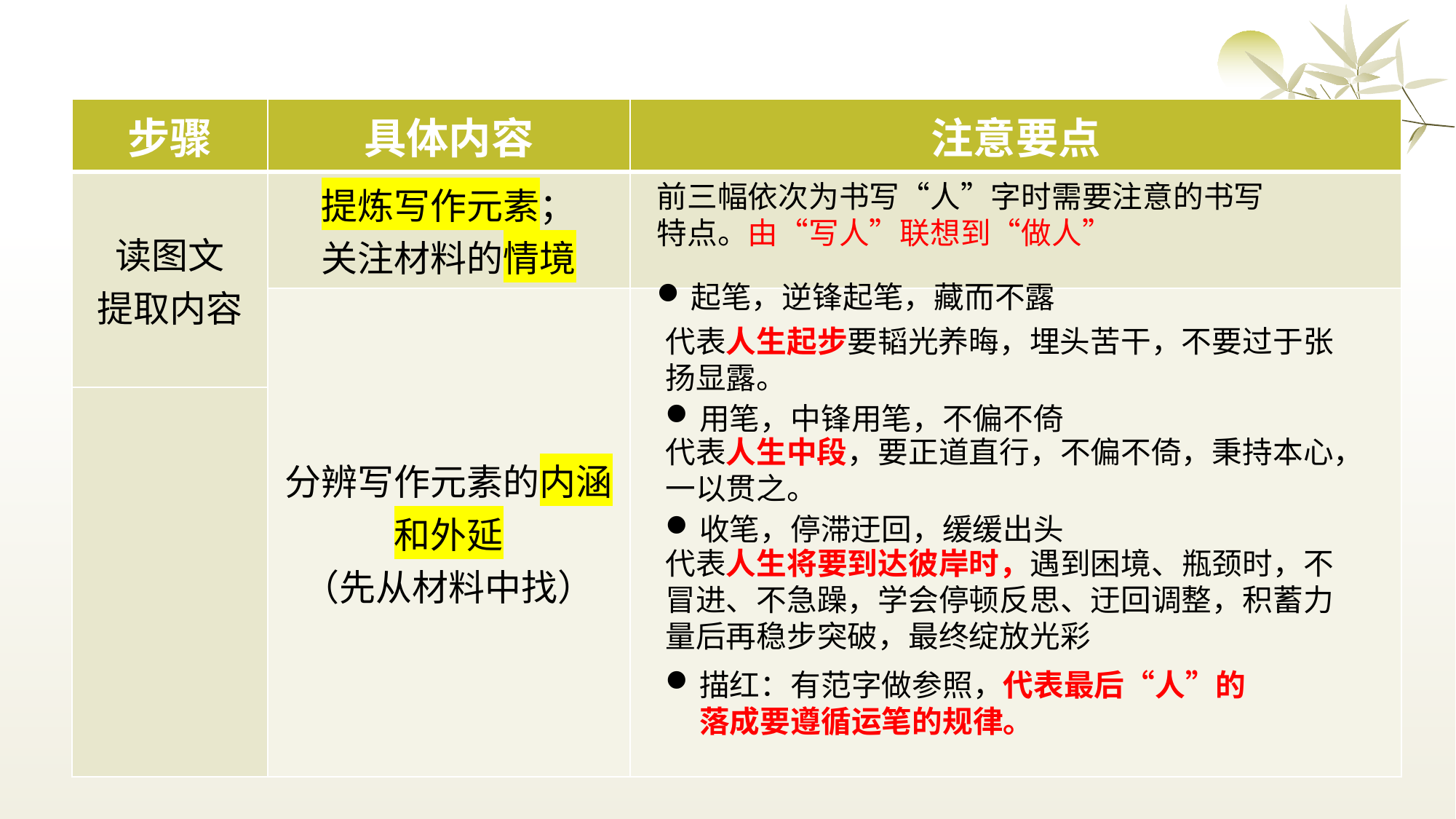

| 步骤 | 具体内容 | 注意要点 |
| --- | --- | --- |
| 读图文 提取内容 | 提炼写作元素； 关注材料的情境 |  |
|  | 分辨写作元素的内涵和外延 （先从材料中找） |  |
|  |  |  |
前三幅依次为书写“人”字时需要注意的书写特点。由“写人”联想到“做人”
起笔，逆锋起笔，藏而不露
代表人生起步要韬光养晦，埋头苦干，不要过于张扬显露。
用笔，中锋用笔，不偏不倚
代表人生中段，要正道直行，不偏不倚，秉持本心，一以贯之。
收笔，停滞迂回，缓缓出头
代表人生将要到达彼岸时，遇到困境、瓶颈时，不冒进、不急躁，学会停顿反思、迂回调整，积蓄力量后再稳步突破，最终绽放光彩
描红：有范字做参照，代表最后“人”的落成要遵循运笔的规律。